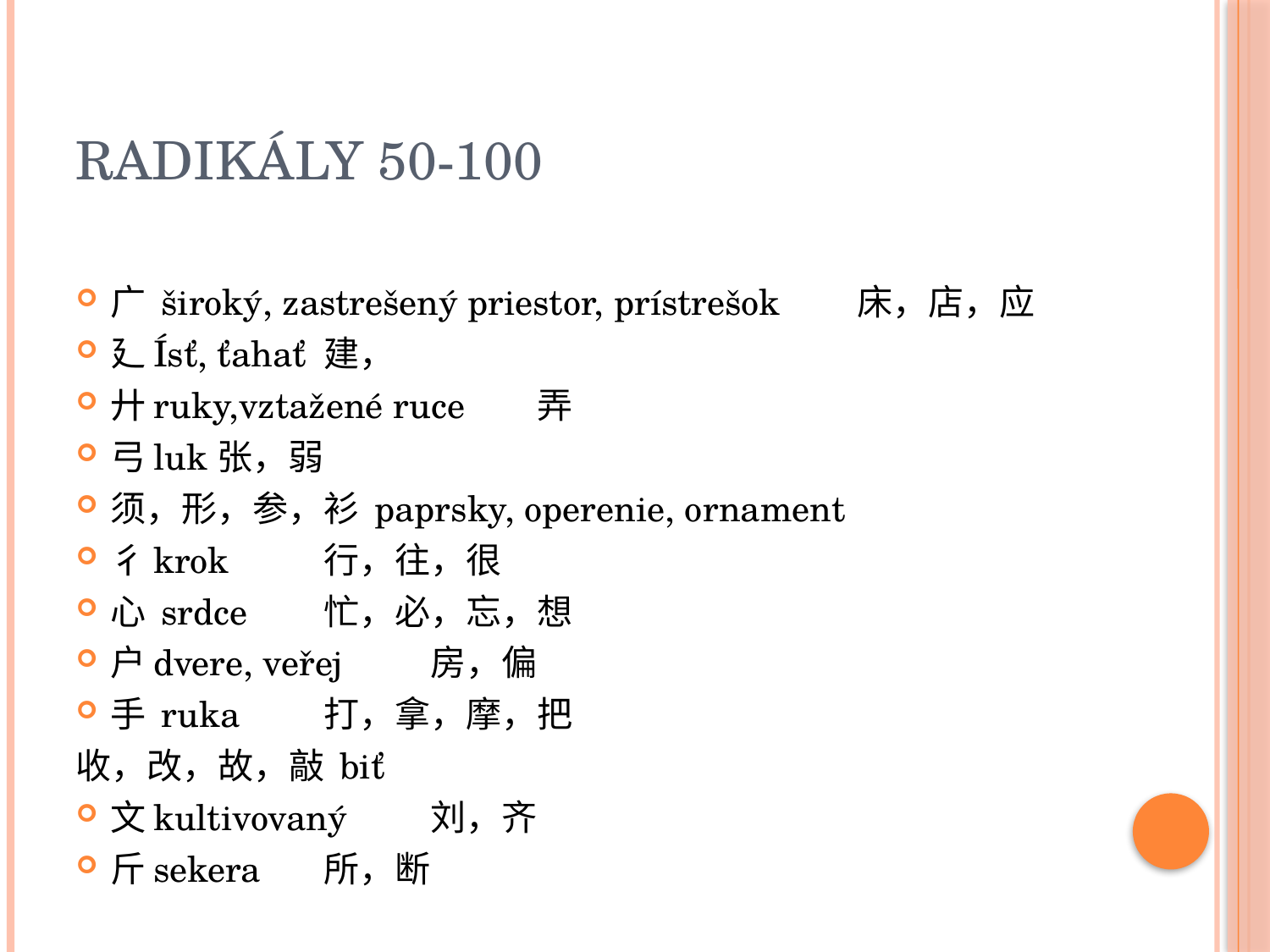

# Radikály 50-100

广 široký, zastrešený priestor, prístrešok	床，店，应
廴Ísť, ťahať 				建，
廾ruky,vztažené ruce			弄
弓luk					张，弱
须，形，参，衫 paprsky, operenie, ornament
彳krok				行，往，很
心 srdce				忙，必，忘，想
户dvere, veřej				房，偏
手 ruka				打，拿，摩，把
收，改，故，敲 biť
文kultivovaný				刘，齐
斤sekera				所，断